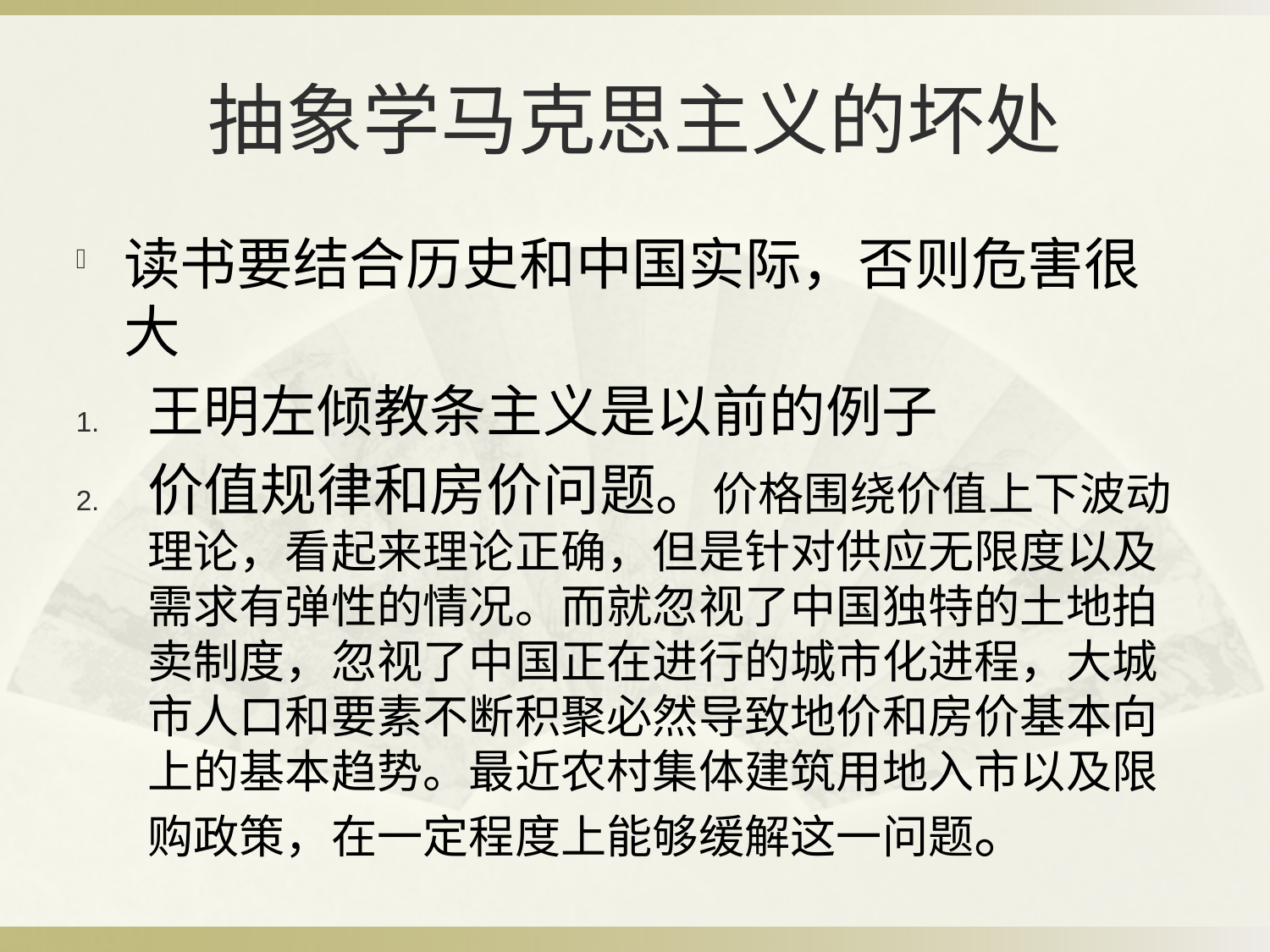

# 抽象学马克思主义的坏处
读书要结合历史和中国实际，否则危害很大
王明左倾教条主义是以前的例子
价值规律和房价问题。价格围绕价值上下波动理论，看起来理论正确，但是针对供应无限度以及需求有弹性的情况。而就忽视了中国独特的土地拍卖制度，忽视了中国正在进行的城市化进程，大城市人口和要素不断积聚必然导致地价和房价基本向上的基本趋势。最近农村集体建筑用地入市以及限购政策，在一定程度上能够缓解这一问题。